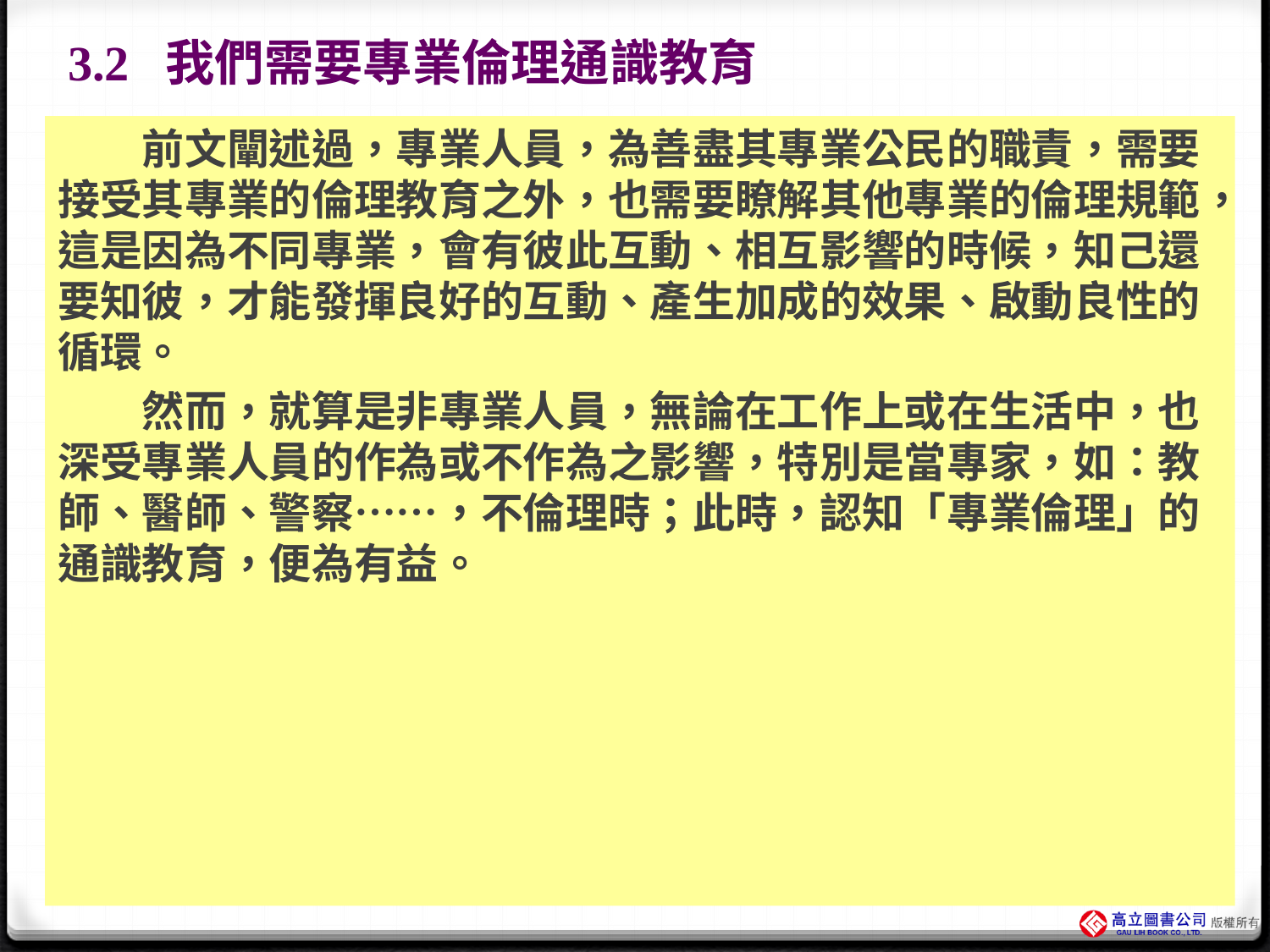

# 3.2  我們需要專業倫理通識教育
　　前文闡述過，專業人員，為善盡其專業公民的職責，需要接受其專業的倫理教育之外，也需要瞭解其他專業的倫理規範，這是因為不同專業，會有彼此互動、相互影響的時候，知己還要知彼，才能發揮良好的互動、產生加成的效果、啟動良性的循環。
　　然而，就算是非專業人員，無論在工作上或在生活中，也深受專業人員的作為或不作為之影響，特別是當專家，如：教師、醫師、警察⋯⋯，不倫理時；此時，認知「專業倫理」的通識教育，便為有益。